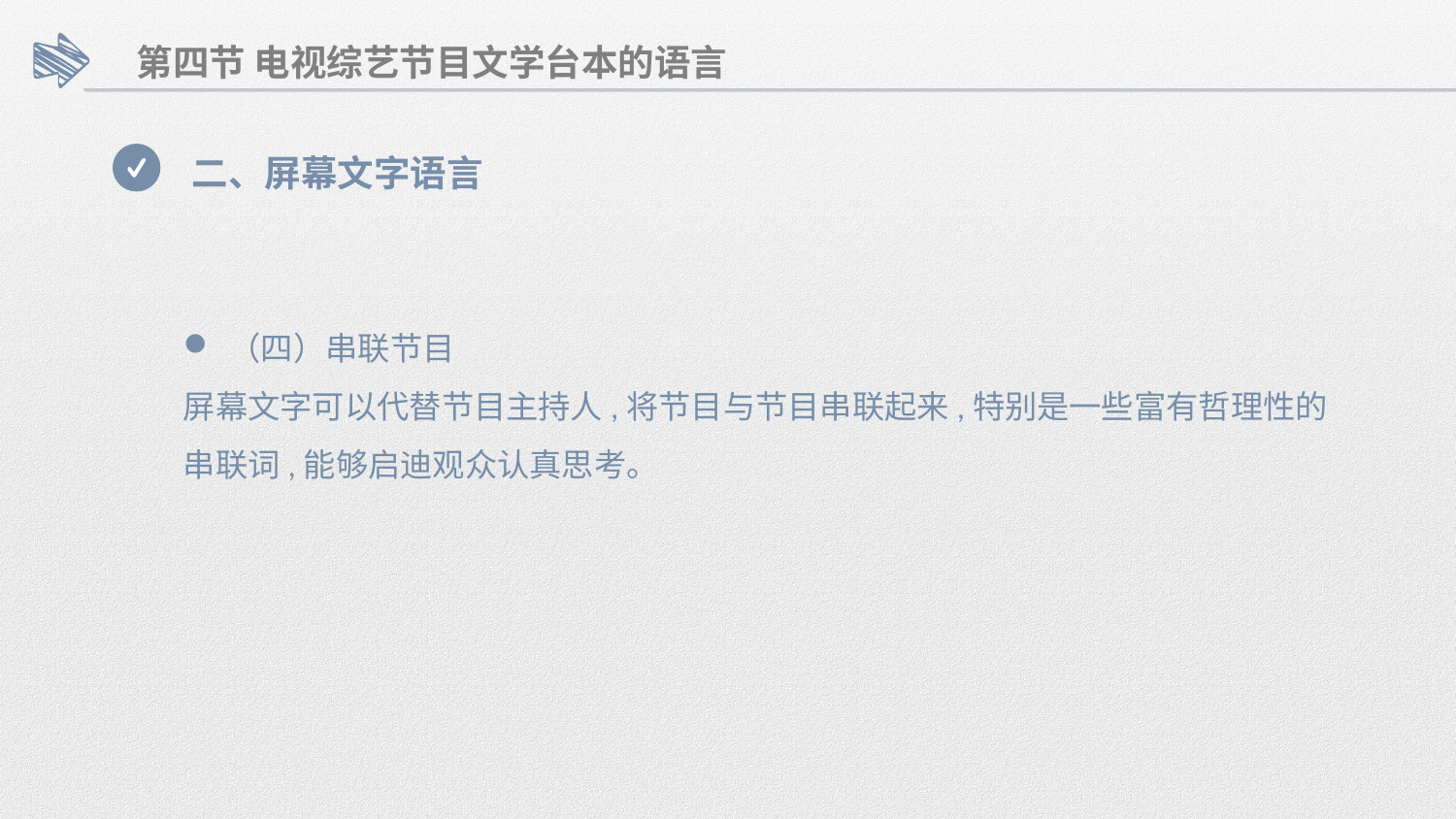

第四节 电视综艺节目文学台本的语言
二、屏幕文字语言

（四）串联节目
屏幕文字可以代替节目主持人,将节目与节目串联起来,特别是一些富有哲理性的
串联词,能够启迪观众认真思考。